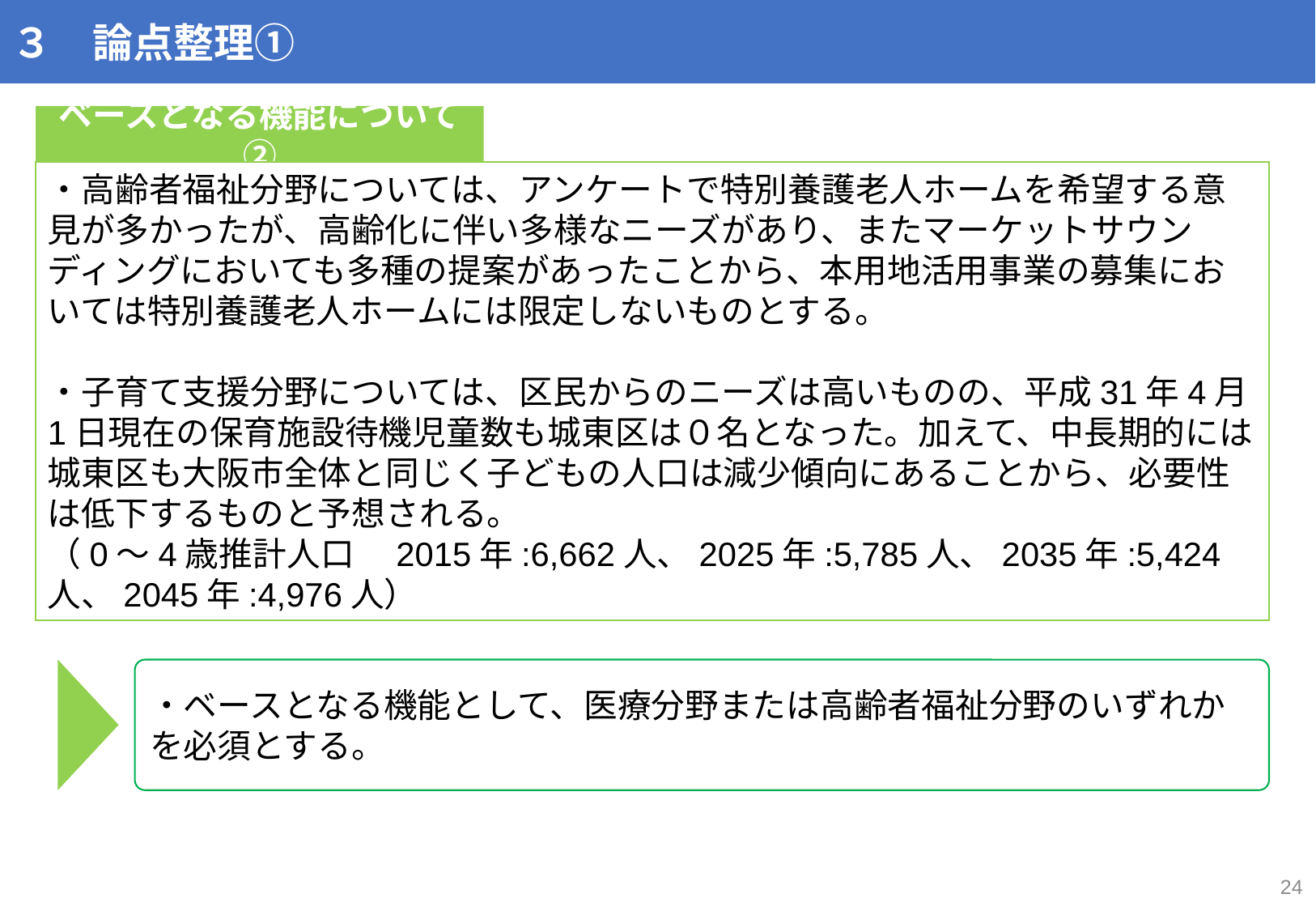

３　論点整理①
ベースとなる機能について②
・高齢者福祉分野については、アンケートで特別養護老人ホームを希望する意見が多かったが、高齢化に伴い多様なニーズがあり、またマーケットサウンディングにおいても多種の提案があったことから、本用地活用事業の募集においては特別養護老人ホームには限定しないものとする。

・子育て支援分野については、区民からのニーズは高いものの、平成31年4月1日現在の保育施設待機児童数も城東区は０名となった。加えて、中長期的には城東区も大阪市全体と同じく子どもの人口は減少傾向にあることから、必要性は低下するものと予想される。
（0～4歳推計人口　2015年:6,662人、2025年:5,785人、2035年:5,424人、2045年:4,976人）
・ベースとなる機能として、医療分野または高齢者福祉分野のいずれかを必須とする。

24